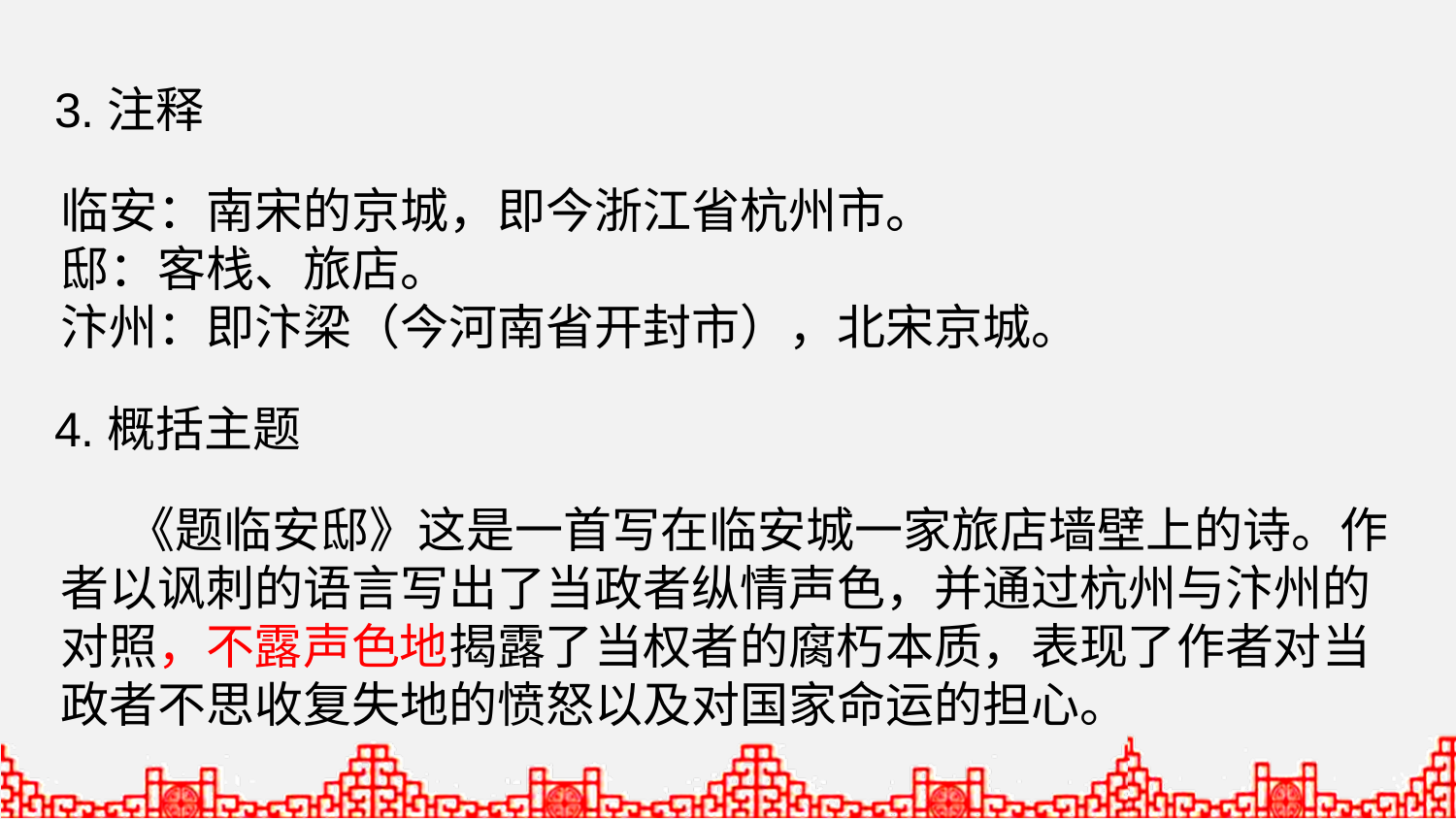

3.注释
临安：南宋的京城，即今浙江省杭州市。
邸：客栈、旅店。
汴州：即汴梁（今河南省开封市），北宋京城。
4.概括主题
     《题临安邸》这是一首写在临安城一家旅店墙壁上的诗。作者以讽刺的语言写出了当政者纵情声色，并通过杭州与汴州的对照，不露声色地揭露了当权者的腐朽本质，表现了作者对当政者不思收复失地的愤怒以及对国家命运的担心。